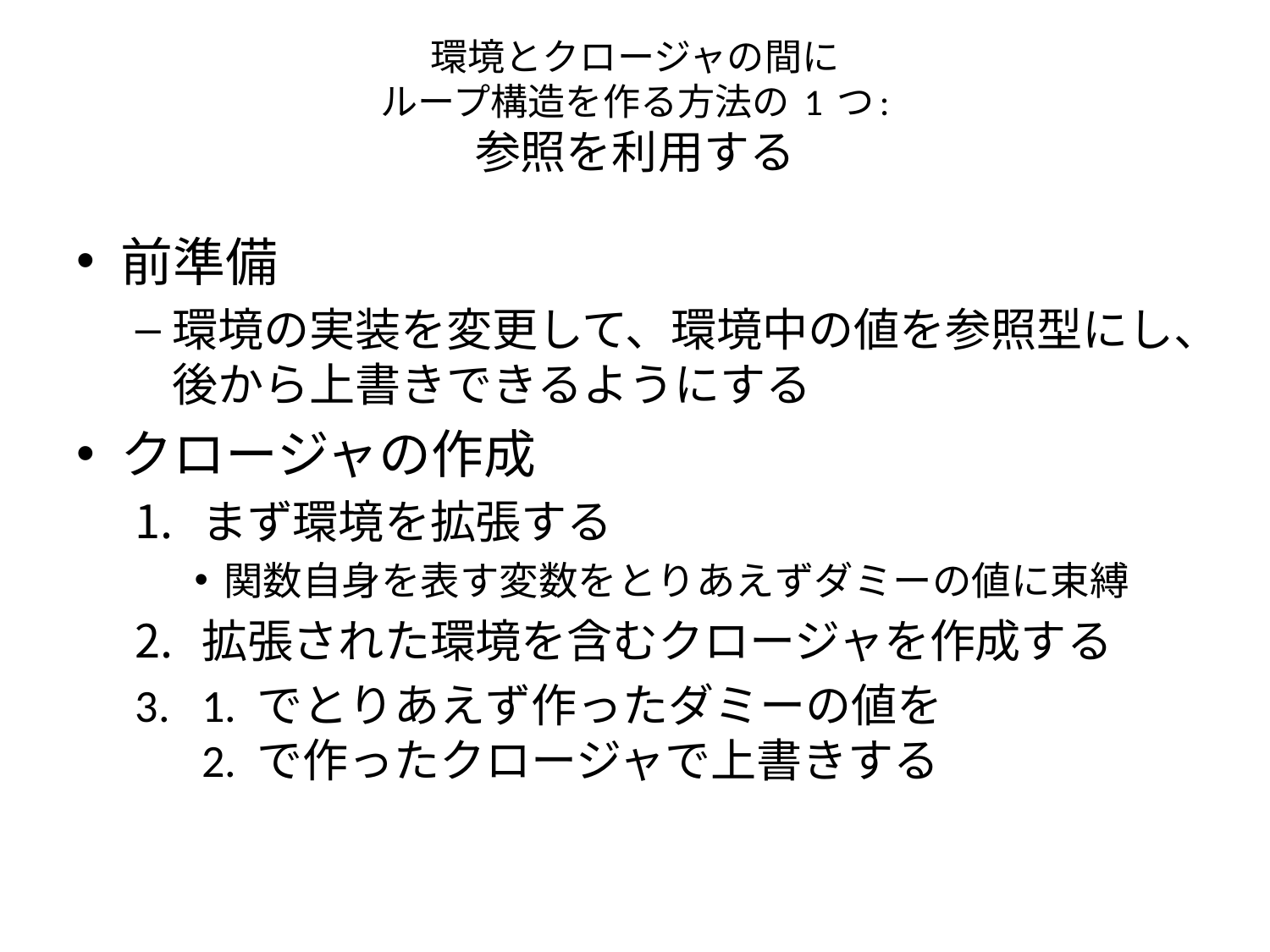

# 環境とクロージャの間に ループ構造を作る方法の 1 つ: 参照を利用する
前準備
環境の実装を変更して、環境中の値を参照型にし、
後から上書きできるようにする
クロージャの作成
まず環境を拡張する
関数自身を表す変数をとりあえずダミーの値に束縛
拡張された環境を含むクロージャを作成する
1. でとりあえず作ったダミーの値を
2. で作ったクロージャで上書きする